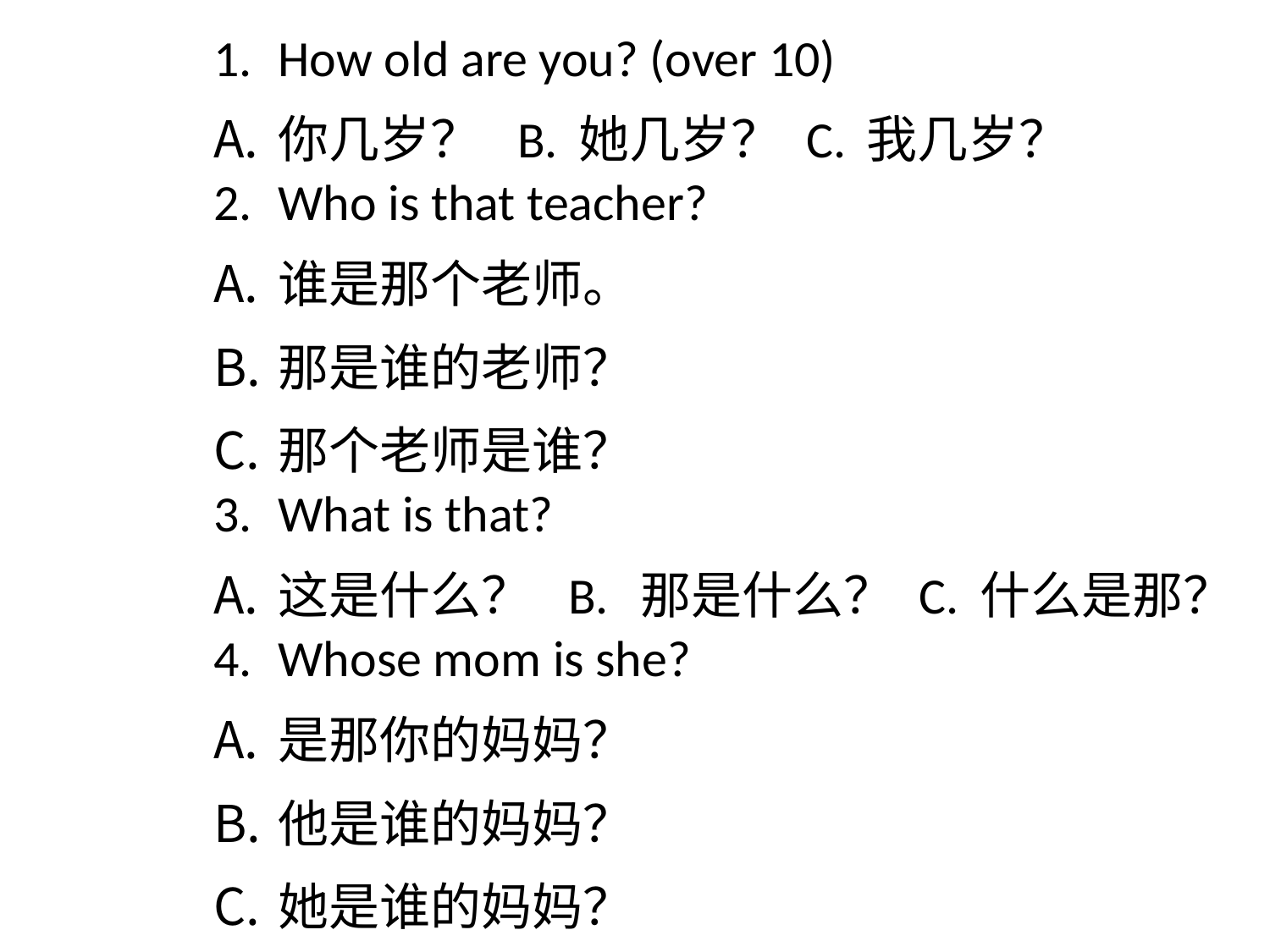

How old are you? (over 10)
你几岁？  B. 她几岁？ C. 我几岁？
Who is that teacher?
谁是那个老师。
那是谁的老师？
那个老师是谁？
What is that?
这是什么？  B.  那是什么？ C. 什么是那？
Whose mom is she?
是那你的妈妈？
他是谁的妈妈？
她是谁的妈妈？